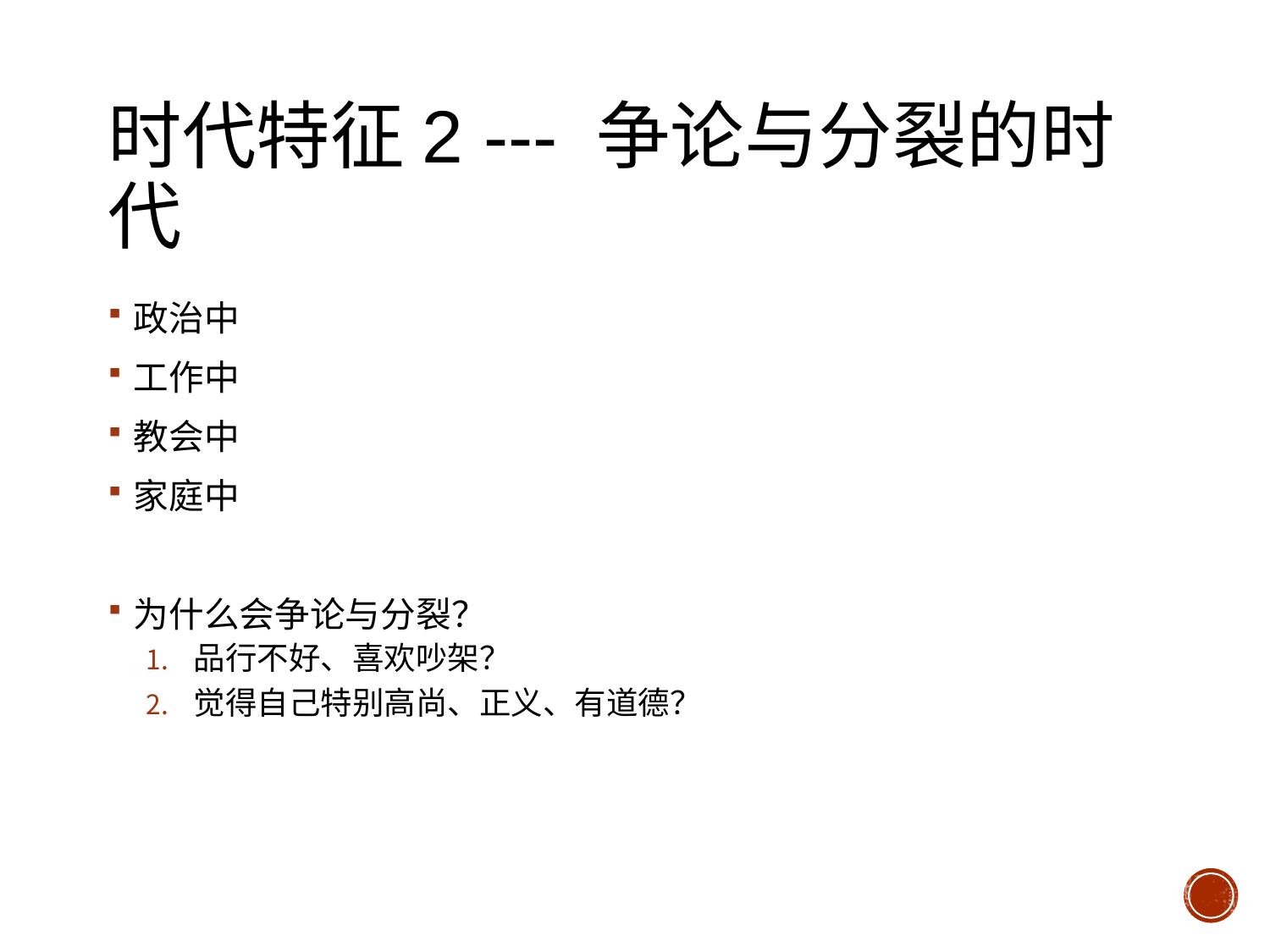

# 时代特征2 --- 争论与分裂的时代
政治中
工作中
教会中
家庭中

为什么会争论与分裂？
品行不好、喜欢吵架？
觉得自己特别高尚、正义、有道德？